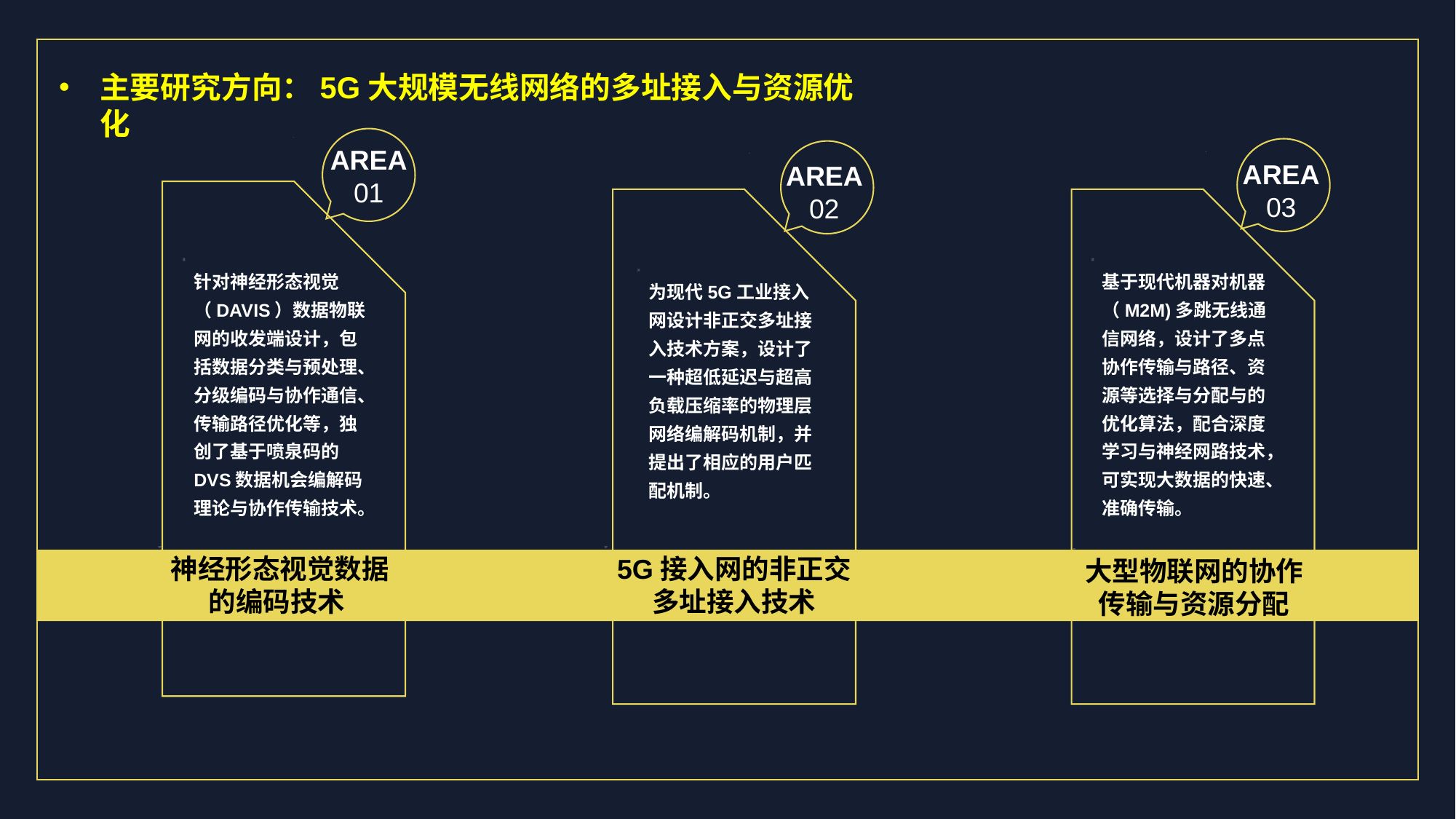

主要研究方向：5G大规模无线网络的多址接入与资源优化

AREA
01

AREA
03
AREA
02

针对神经形态视觉（DAVIS）数据物联网的收发端设计，包括数据分类与预处理、分级编码与协作通信、传输路径优化等，独创了基于喷泉码的DVS数据机会编解码理论与协作传输技术。
基于现代机器对机器（M2M)多跳无线通信网络，设计了多点协作传输与路径、资源等选择与分配与的优化算法，配合深度学习与神经网路技术，可实现大数据的快速、准确传输。
为现代5G工业接入网设计非正交多址接入技术方案，设计了一种超低延迟与超高负载压缩率的物理层网络编解码机制，并提出了相应的用户匹配机制。
神经形态视觉数据的编码技术
5G接入网的非正交多址接入技术
大型物联网的协作传输与资源分配